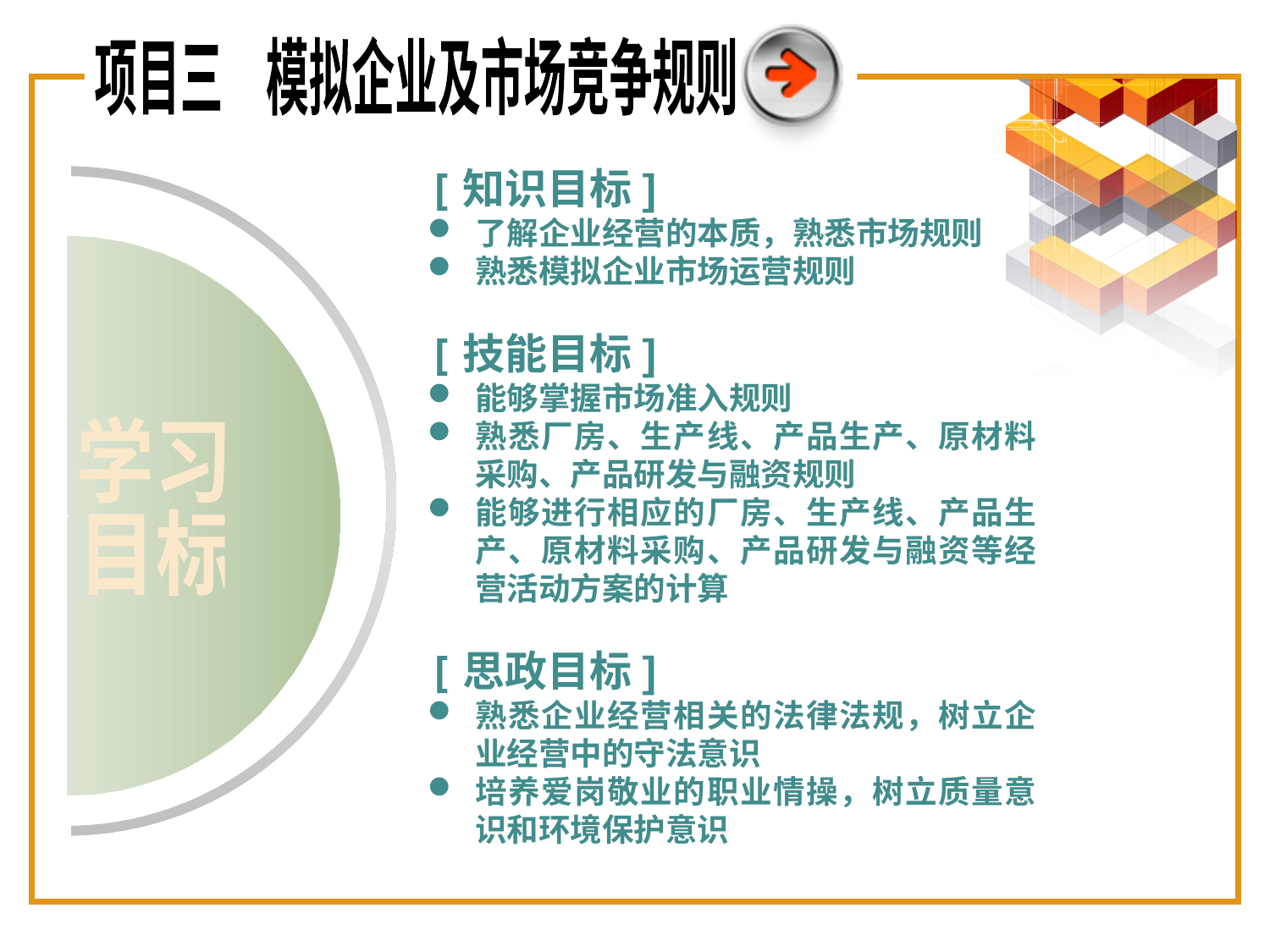

项目三　模拟企业及市场竞争规则
[知识目标]
了解企业经营的本质，熟悉市场规则
熟悉模拟企业市场运营规则

[技能目标]
能够掌握市场准入规则
熟悉厂房、生产线、产品生产、原材料采购、产品研发与融资规则
能够进行相应的厂房、生产线、产品生产、原材料采购、产品研发与融资等经营活动方案的计算

[思政目标]
熟悉企业经营相关的法律法规，树立企业经营中的守法意识
培养爱岗敬业的职业情操，树立质量意识和环境保护意识

学习
目标